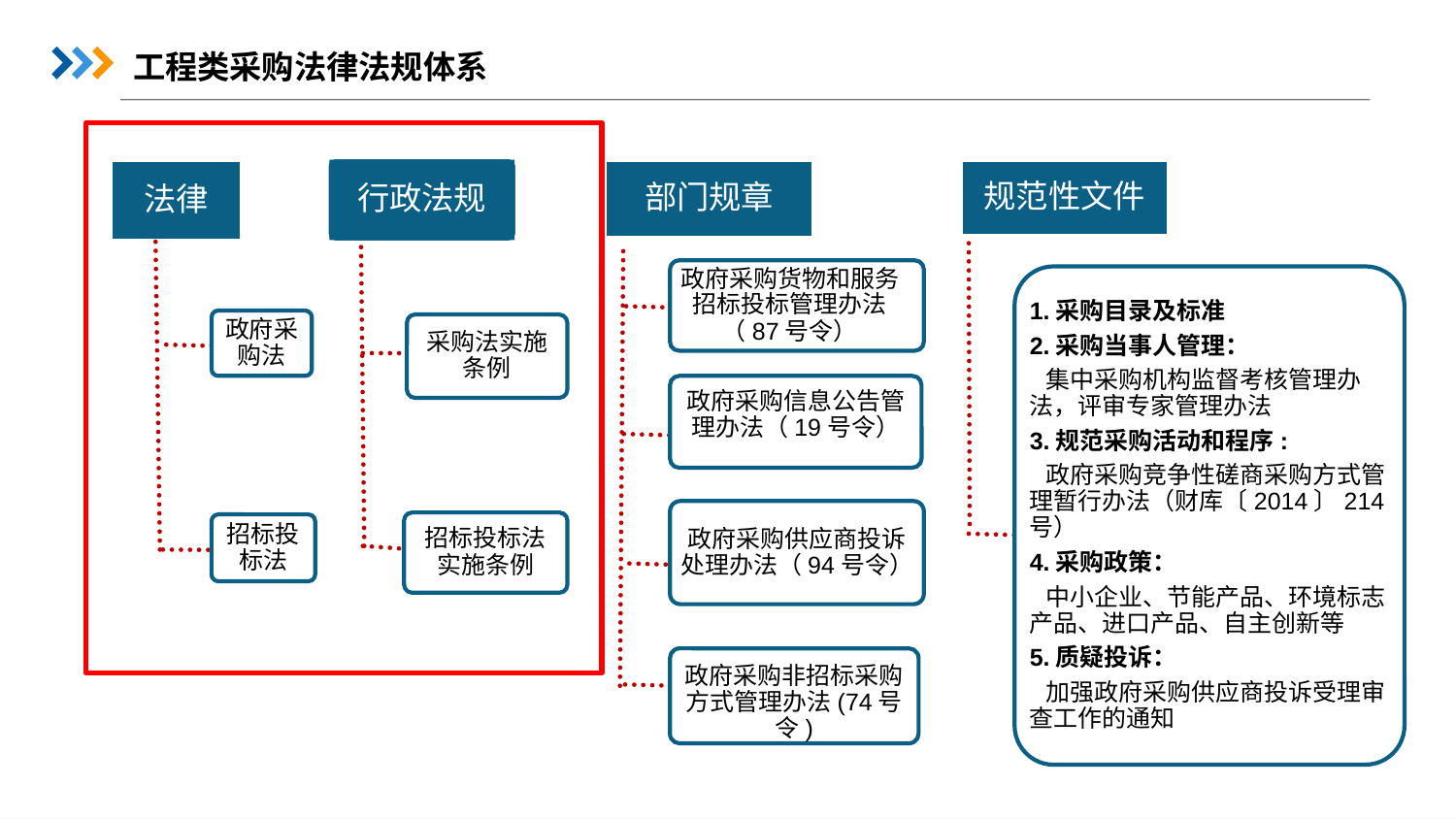

工程类采购法律法规体系

法律

行政法规

部门规章

规范性文件

政府采购货物和服务招标投标管理办法（87号令）

1.采购目录及标准
2.采购当事人管理：
  集中采购机构监督考核管理办法，评审专家管理办法
3.规范采购活动和程序:
  政府采购竞争性磋商采购方式管理暂行办法（财库〔2014〕214号）
4.采购政策：
  中小企业、节能产品、环境标志产品、进口产品、自主创新等
5.质疑投诉：
  加强政府采购供应商投诉受理审查工作的通知

政府采购法

采购法实施条例

政府采购信息公告管理办法（19号令）

政府采购供应商投诉处理办法（94号令）
招标投标法实施条例

招标投标法

政府采购非招标采购方式管理办法(74号令)